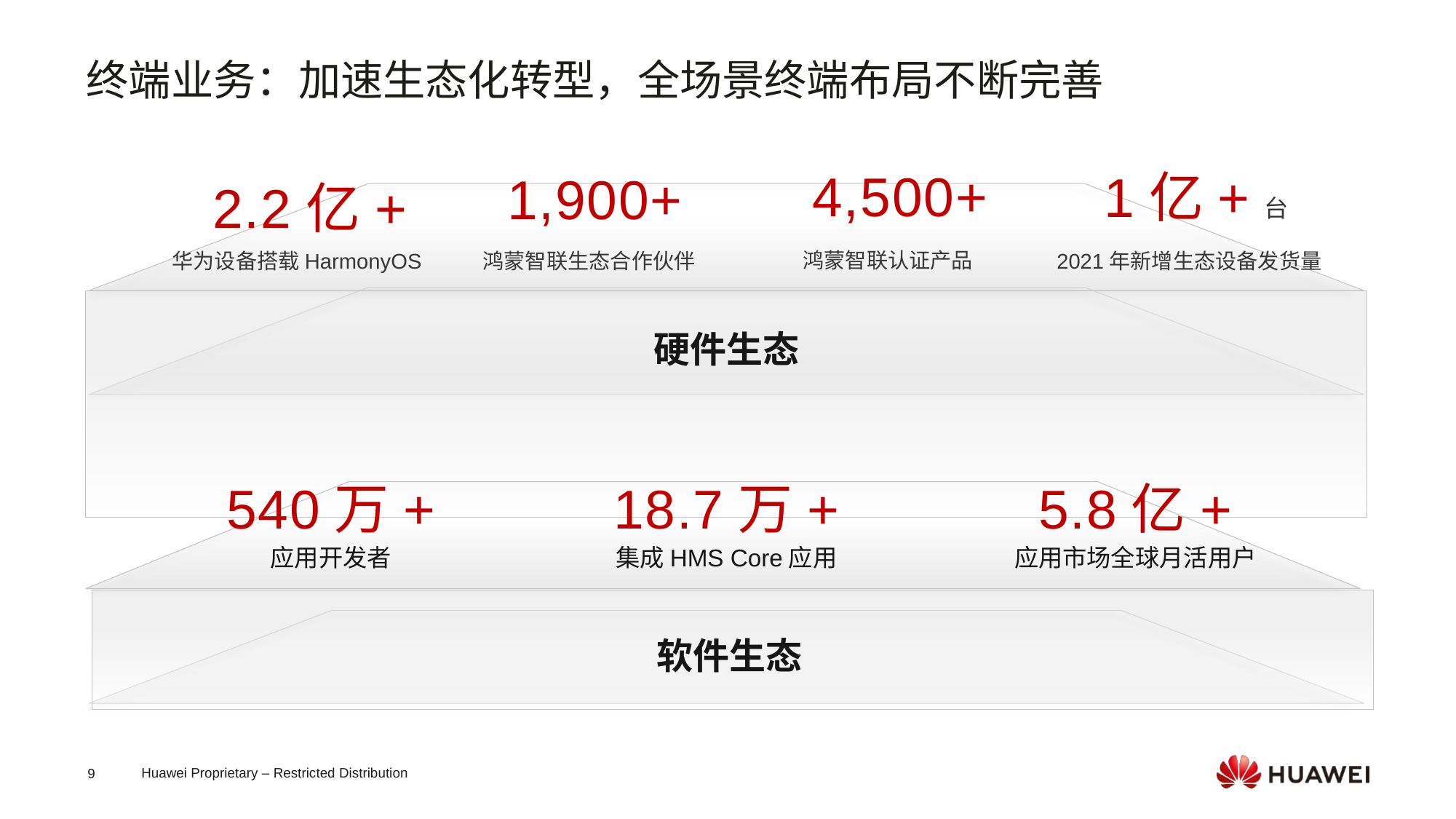

终端业务：加速生态化转型，全场景终端布局不断完善
2.2亿+
4,500+
1亿+台
1,900+

2021年新增生态设备发货量
鸿蒙智联生态合作伙伴
鸿蒙智联认证产品
华为设备搭载HarmonyOS

硬件生态
540万+
18.7万+
5.8亿+

应用开发者
集成HMS Core应用
应用市场全球月活用户

软件生态